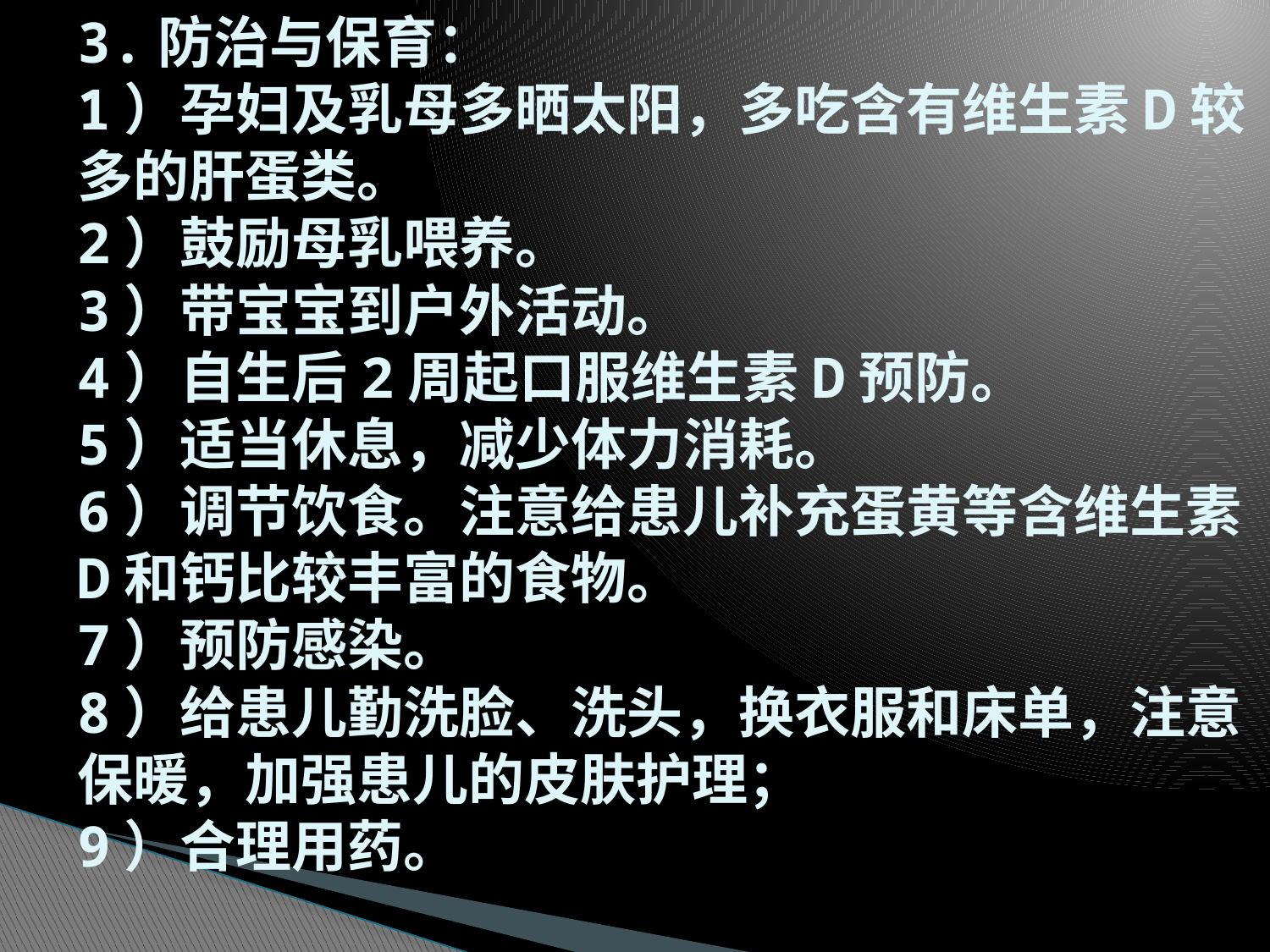

# 3.防治与保育： 1）孕妇及乳母多晒太阳，多吃含有维生素D较多的肝蛋类。 2）鼓励母乳喂养。 3）带宝宝到户外活动。 4）自生后2周起口服维生素D预防。 5）适当休息，减少体力消耗。 6）调节饮食。注意给患儿补充蛋黄等含维生素D和钙比较丰富的食物。 7）预防感染。 8）给患儿勤洗脸、洗头，换衣服和床单，注意保暖，加强患儿的皮肤护理； 9）合理用药。